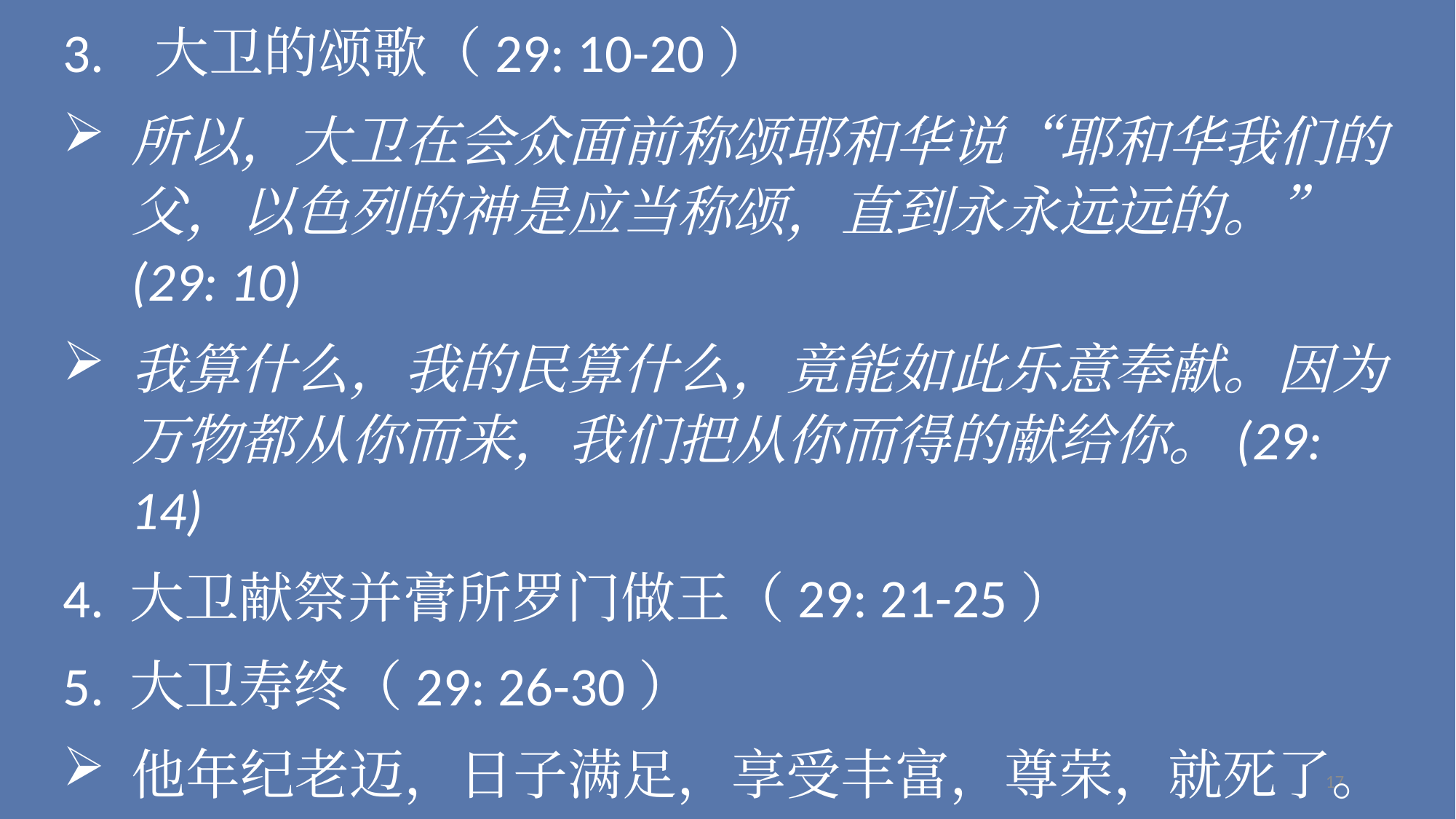

3.   大卫的颂歌（29: 10-20）
所以，大卫在会众面前称颂耶和华说“耶和华我们的父，以色列的神是应当称颂，直到永永远远的。” (29: 10)
我算什么，我的民算什么，竟能如此乐意奉献。因为万物都从你而来，我们把从你而得的献给你。(29: 14)
4. 大卫献祭并膏所罗门做王（29: 21-25）
5. 大卫寿终（29: 26-30）
他年纪老迈，日子满足，享受丰富，尊荣，就死了。(29: 28)
17